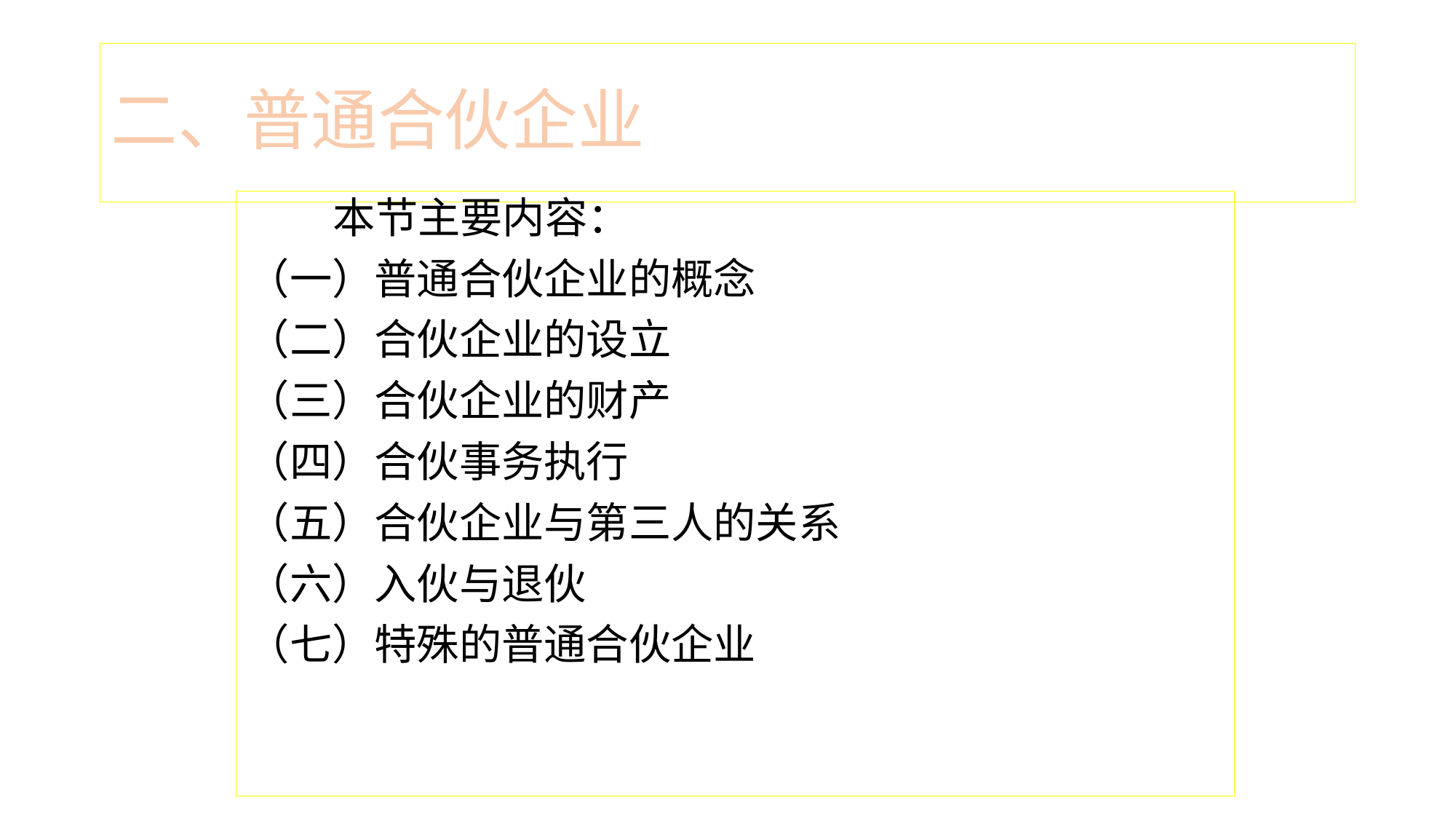

# 二、普通合伙企业
        本节主要内容：
（一）普通合伙企业的概念
（二）合伙企业的设立
（三）合伙企业的财产
（四）合伙事务执行
（五）合伙企业与第三人的关系
（六）入伙与退伙
（七）特殊的普通合伙企业